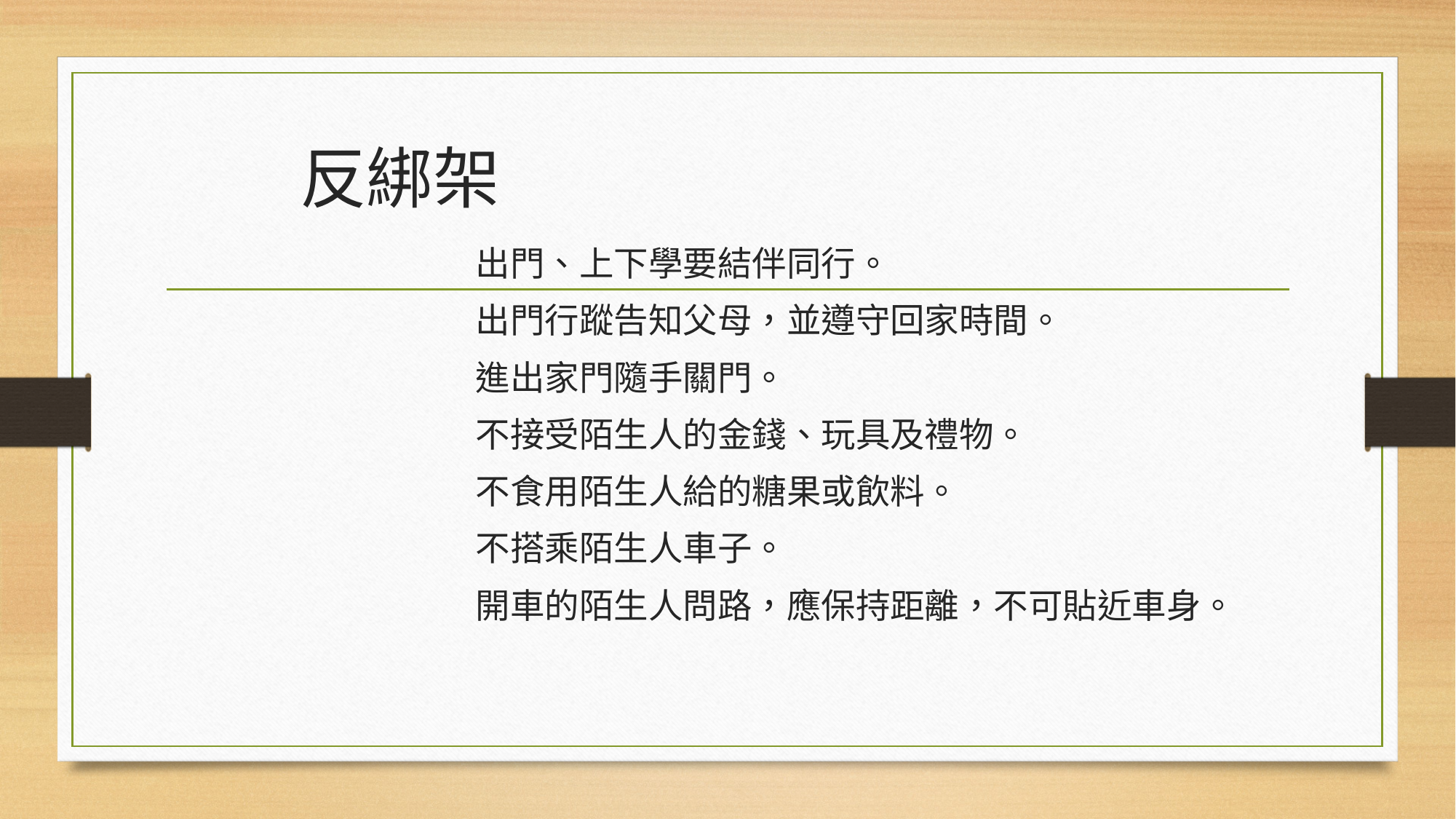

# 反綁架
出門、上下學要結伴同行。
出門行蹤告知父母，並遵守回家時間。
進出家門隨手關門。
不接受陌生人的金錢、玩具及禮物。
不食用陌生人給的糖果或飲料。
不搭乘陌生人車子。
開車的陌生人問路，應保持距離，不可貼近車身。